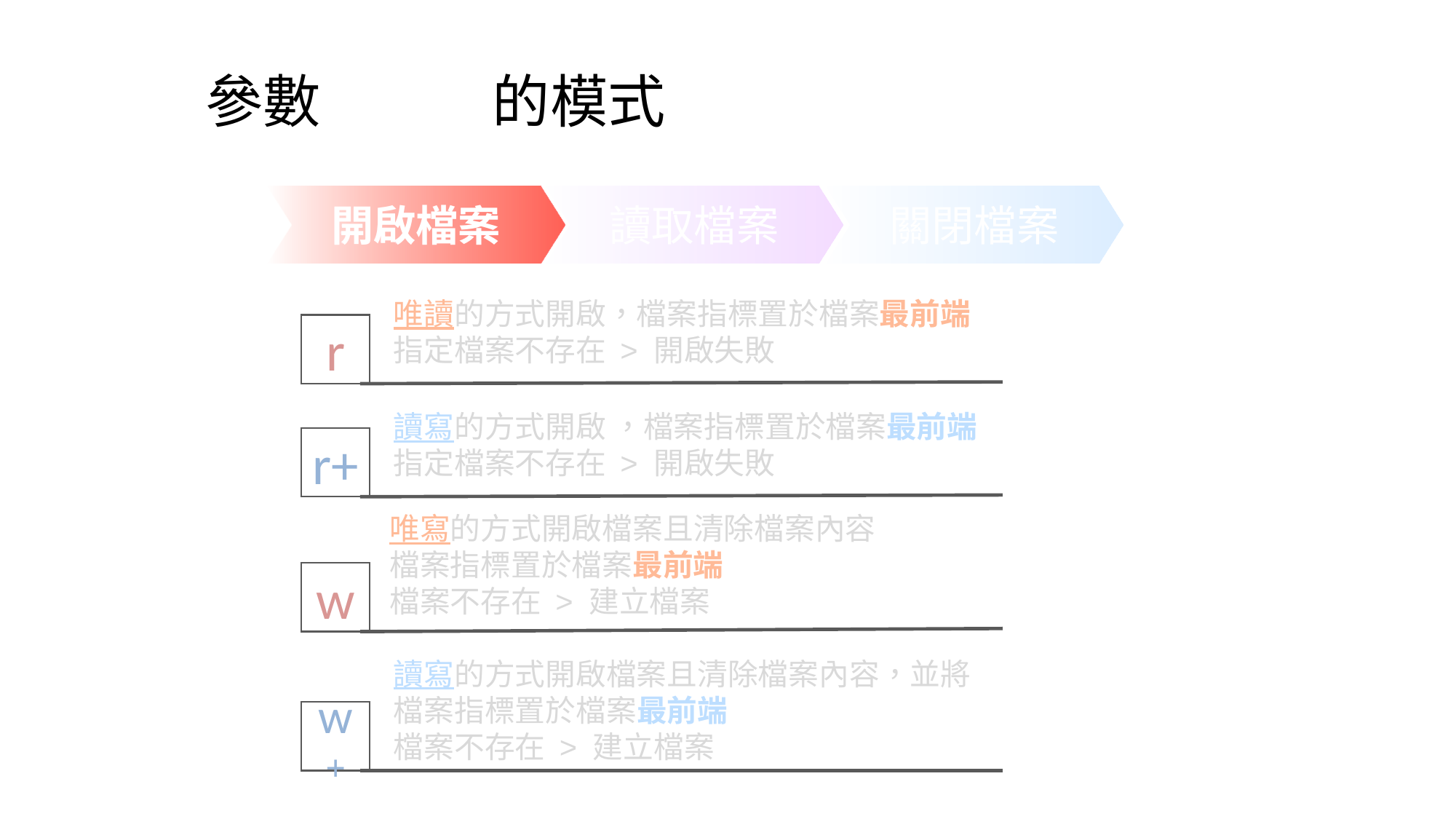

參數mode的模式

開啟檔案
開啟檔案
讀取檔案
關閉檔案
唯讀的方式開啟，檔案指標置於檔案最前端
指定檔案不存在 > 開啟失敗
r
讀寫的方式開啟 ，檔案指標置於檔案最前端
指定檔案不存在 > 開啟失敗
r+
唯寫的方式開啟檔案且清除檔案內容
檔案指標置於檔案最前端
檔案不存在 > 建立檔案
w
讀寫的方式開啟檔案且清除檔案內容，並將檔案指標置於檔案最前端
檔案不存在 > 建立檔案
w+